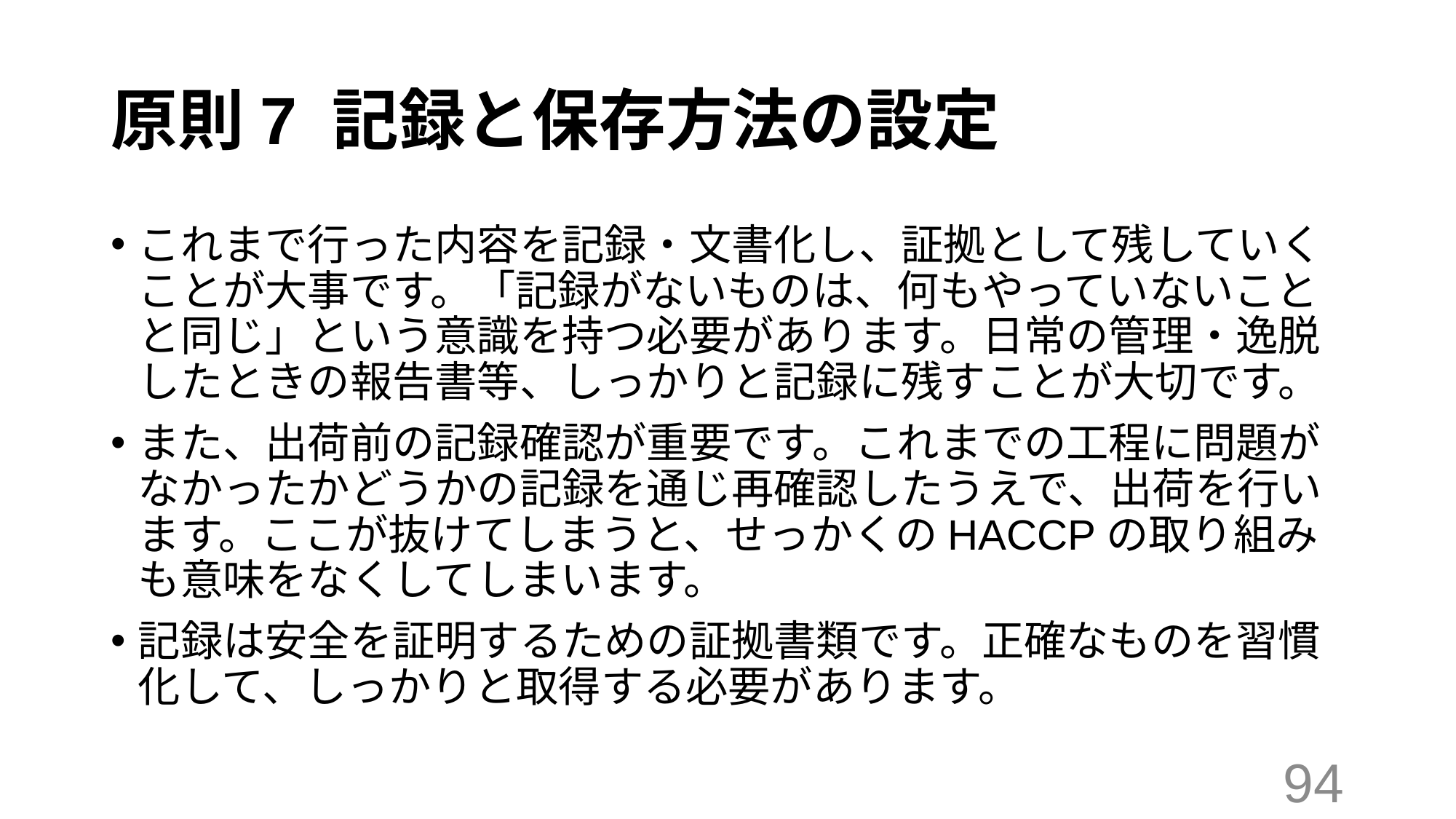

# 原則7 記録と保存方法の設定
これまで行った内容を記録・文書化し、証拠として残していくことが大事です。「記録がないものは、何もやっていないことと同じ」という意識を持つ必要があります。日常の管理・逸脱したときの報告書等、しっかりと記録に残すことが大切です。
また、出荷前の記録確認が重要です。これまでの工程に問題がなかったかどうかの記録を通じ再確認したうえで、出荷を行います。ここが抜けてしまうと、せっかくのHACCPの取り組みも意味をなくしてしまいます。
記録は安全を証明するための証拠書類です。正確なものを習慣化して、しっかりと取得する必要があります。

94